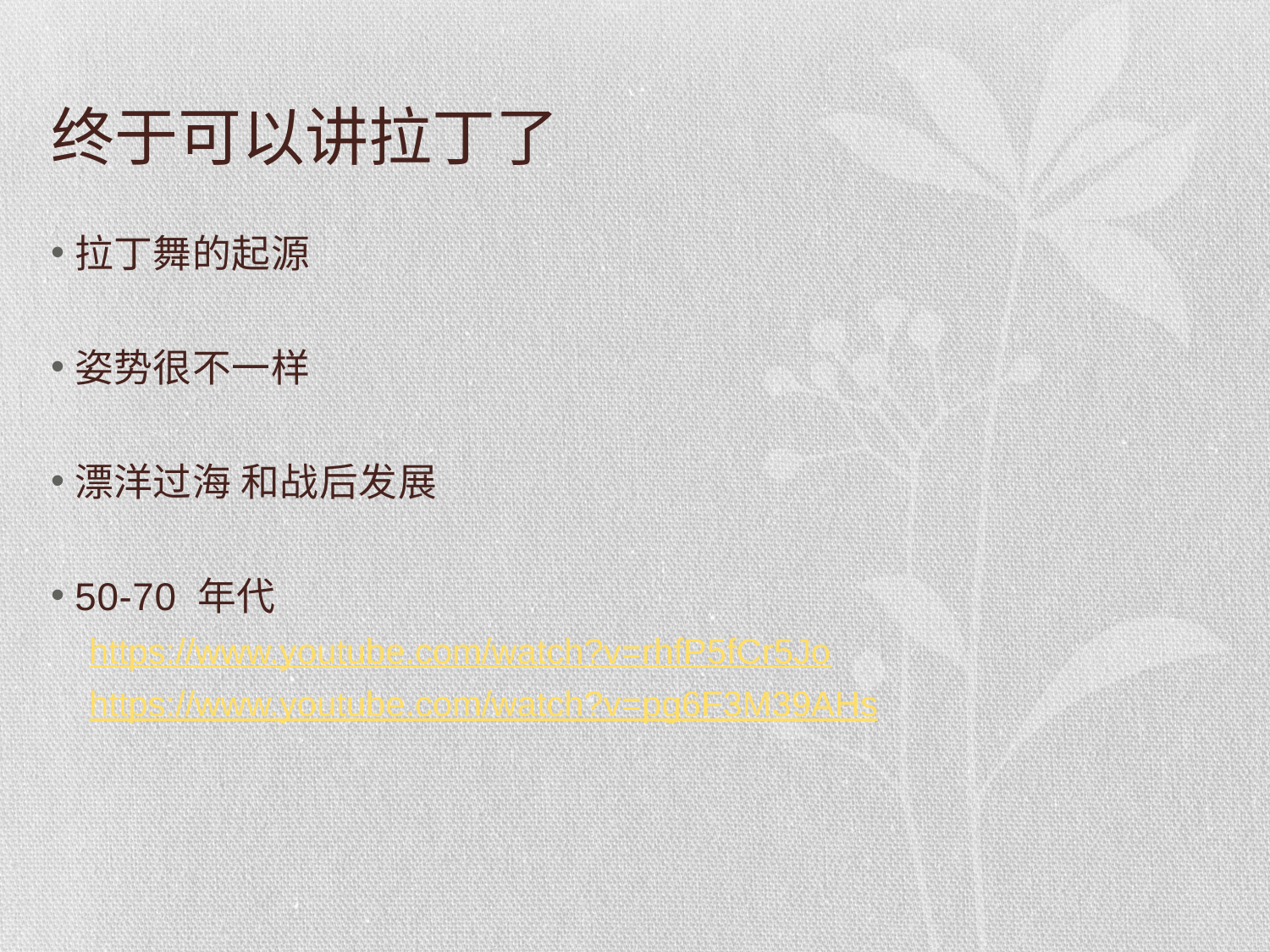

# 终于可以讲拉丁了
拉丁舞的起源

姿势很不一样

漂洋过海 和战后发展

50-70 年代
https://www.youtube.com/watch?v=rhfP5fCr5Jo
https://www.youtube.com/watch?v=pg6F3M39AHs